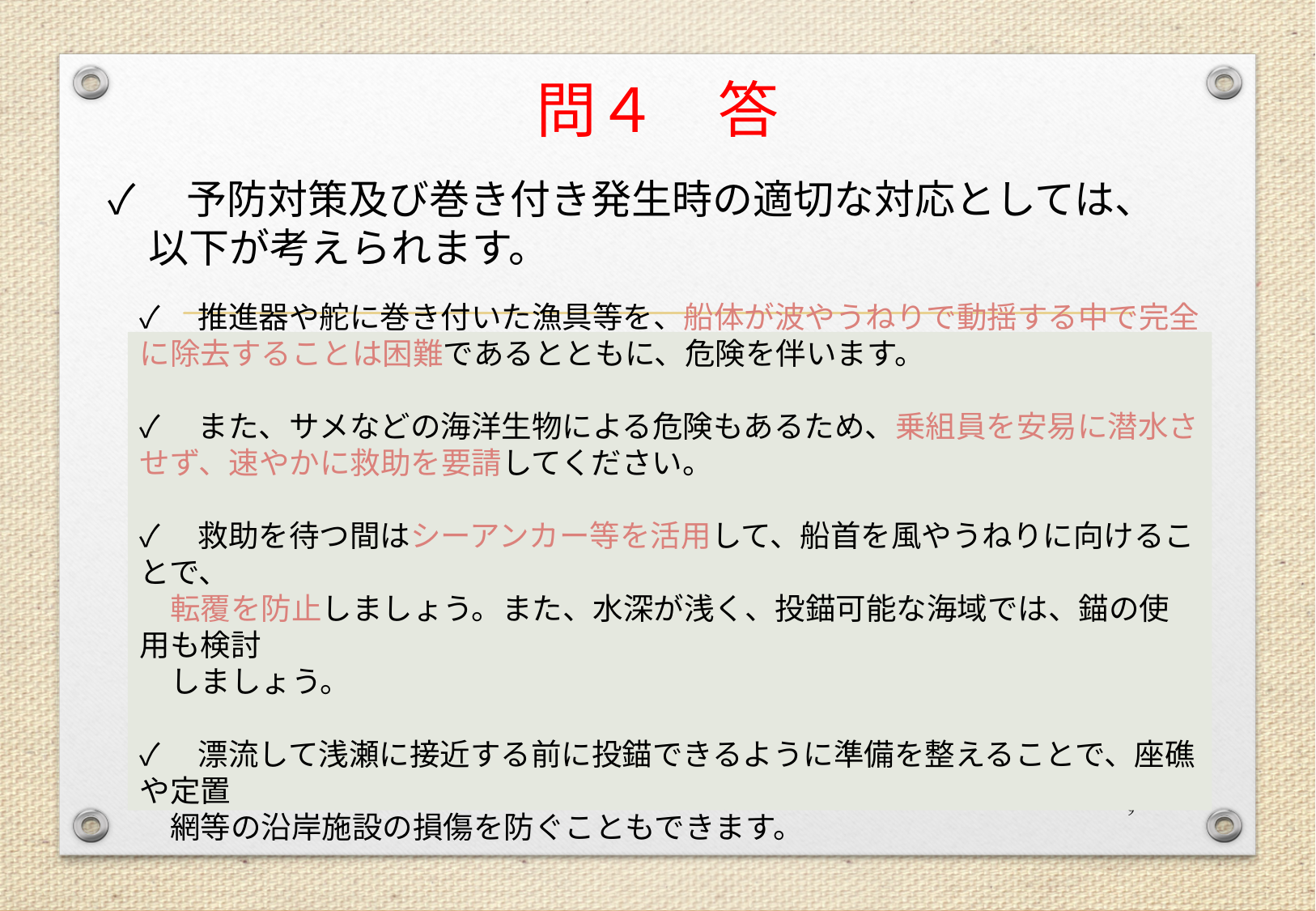

問４　答
✓　予防対策及び巻き付き発生時の適切な対応としては、
　以下が考えられます。
✓　推進器や舵に巻き付いた漁具等を、船体が波やうねりで動揺する中で完全に除去することは困難であるとともに、危険を伴います。

✓　また、サメなどの海洋生物による危険もあるため、乗組員を安易に潜水させず、速やかに救助を要請してください。

✓　救助を待つ間はシーアンカー等を活用して、船首を風やうねりに向けることで、
　転覆を防止しましょう。また、水深が浅く、投錨可能な海域では、錨の使用も検討
　しましょう。

✓　漂流して浅瀬に接近する前に投錨できるように準備を整えることで、座礁や定置
　網等の沿岸施設の損傷を防ぐこともできます。
9